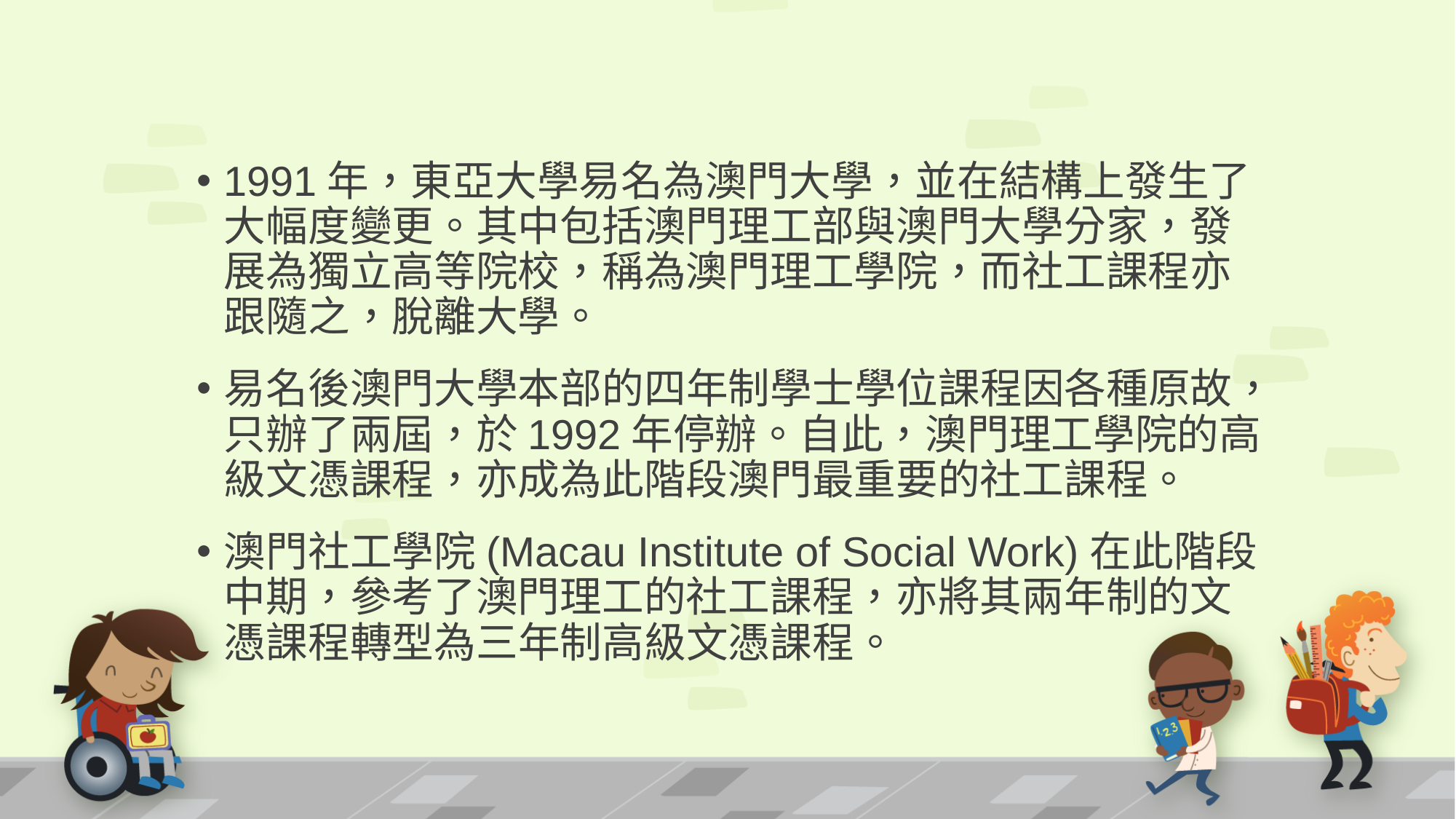

#

1991年，東亞大學易名為澳門大學，並在結構上發生了大幅度變更。其中包括澳門理工部與澳門大學分家，發展為獨立高等院校，稱為澳門理工學院，而社工課程亦跟隨之，脫離大學。
易名後澳門大學本部的四年制學士學位課程因各種原故，只辦了兩屆，於1992年停辦。自此，澳門理工學院的高級文憑課程，亦成為此階段澳門最重要的社工課程。
澳門社工學院(Macau Institute of Social Work)在此階段中期，參考了澳門理工的社工課程，亦將其兩年制的文憑課程轉型為三年制高級文憑課程。